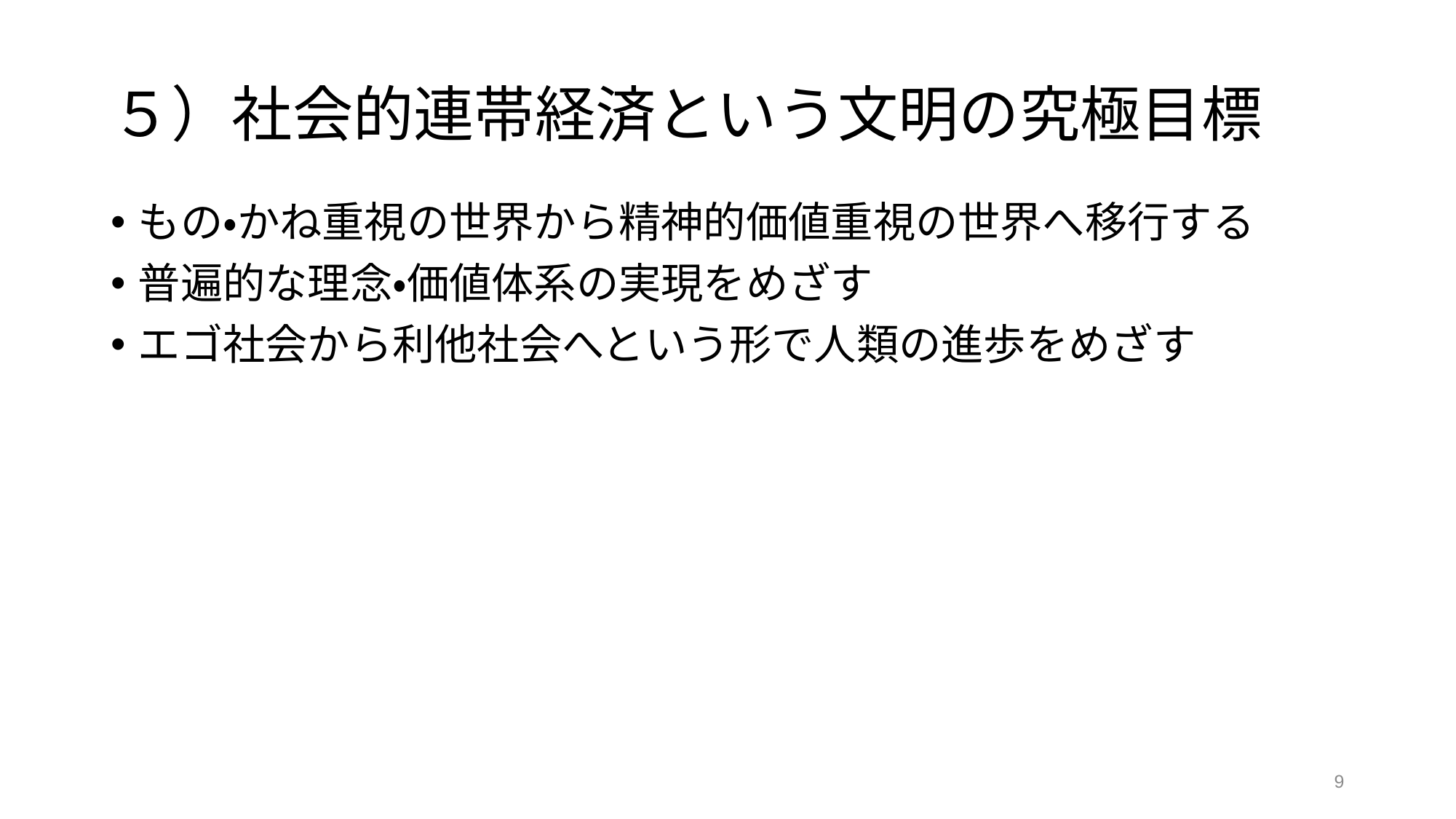

# ５）社会的連帯経済という文明の究極目標
もの・かね重視の世界から精神的価値重視の世界へ移行する
普遍的な理念・価値体系の実現をめざす
エゴ社会から利他社会へという形で人類の進歩をめざす

9